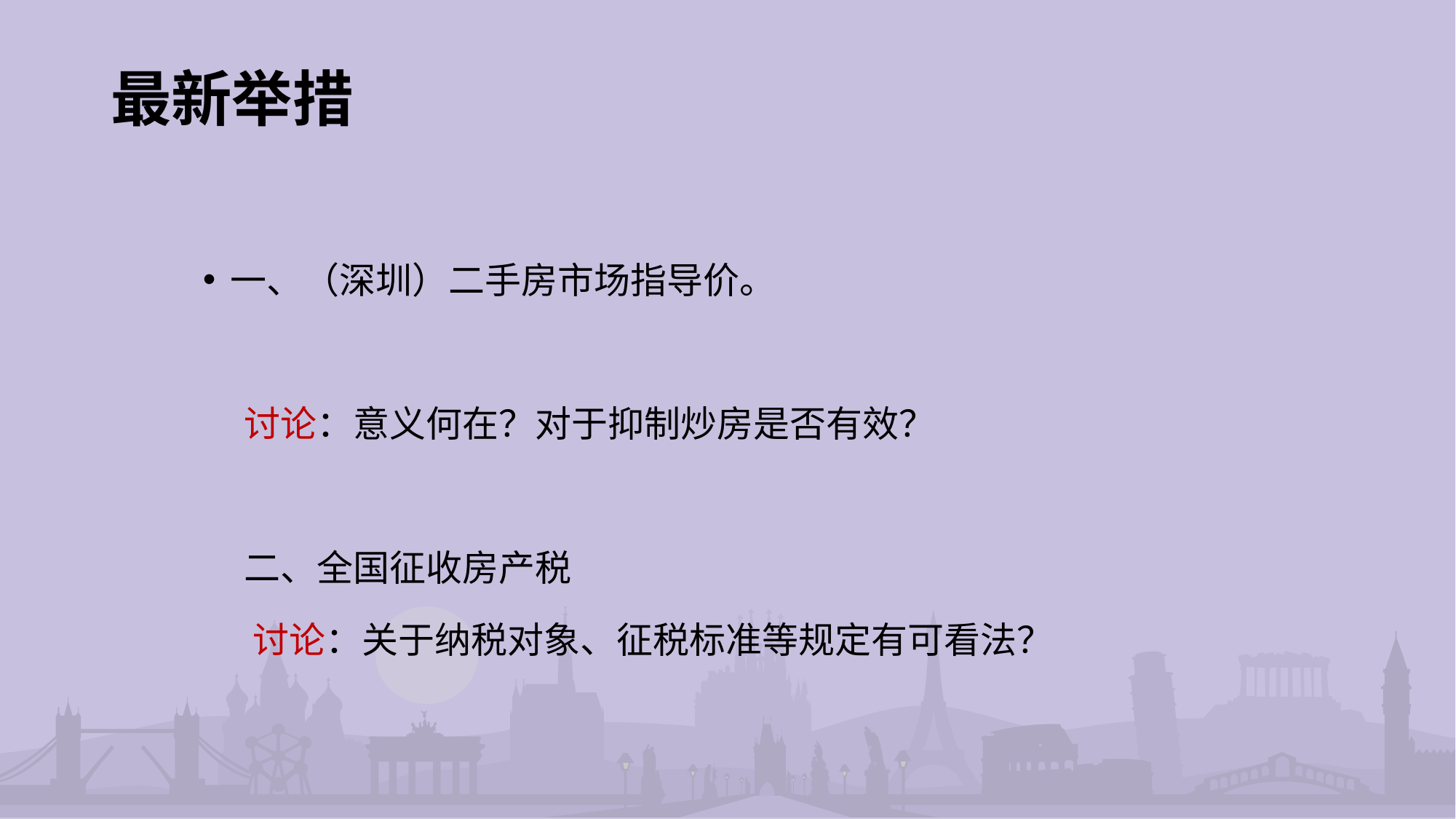

# 最新举措
一、（深圳）二手房市场指导价。

    讨论：意义何在？对于抑制炒房是否有效？

    二、全国征收房产税
     讨论：关于纳税对象、征税标准等规定有可看法？